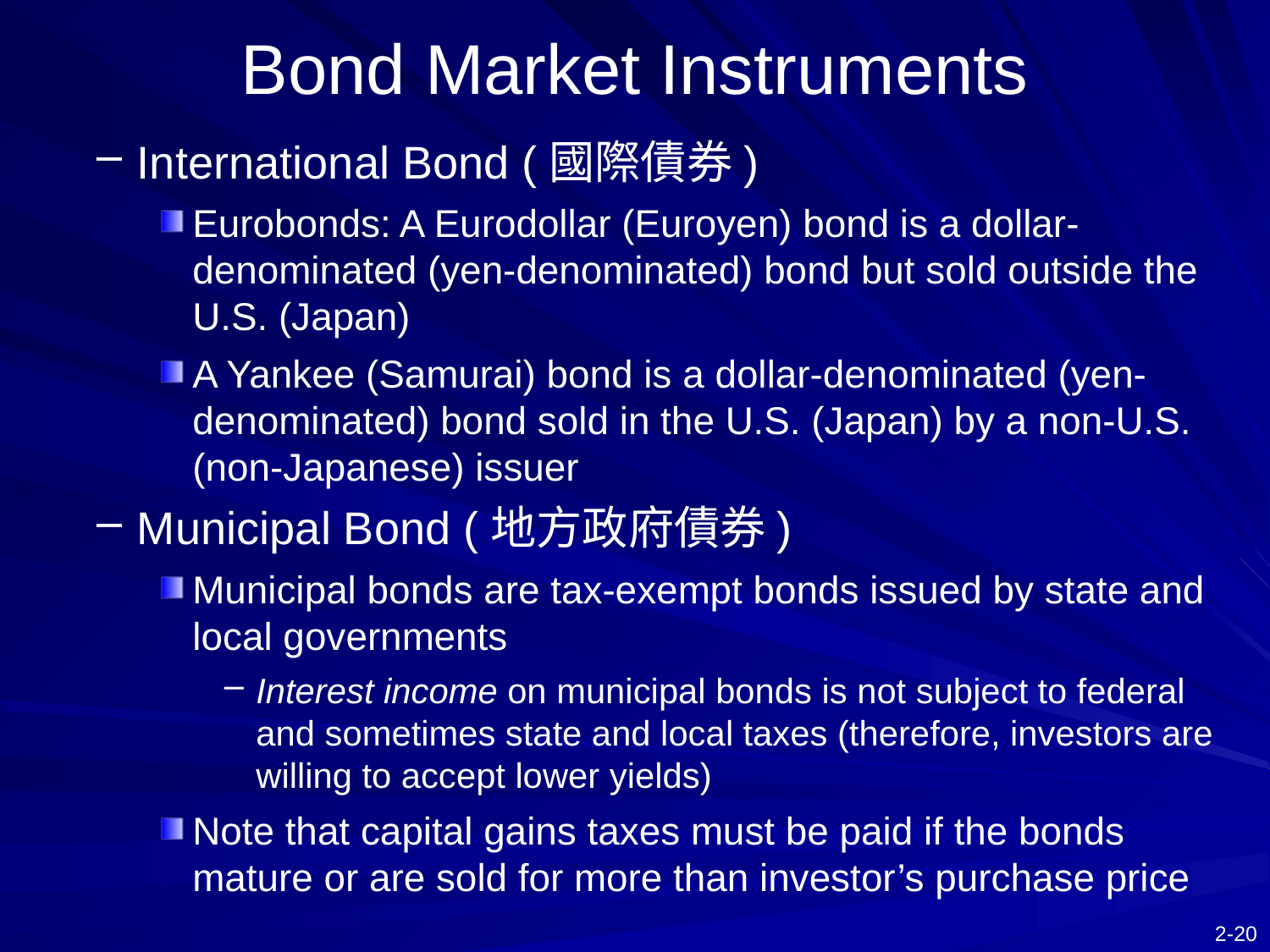

# Bond Market Instruments
International Bond (國際債券)
Eurobonds: A Eurodollar (Euroyen) bond is a dollar-denominated (yen-denominated) bond but sold outside the U.S. (Japan)
A Yankee (Samurai) bond is a dollar-denominated (yen-denominated) bond sold in the U.S. (Japan) by a non-U.S. (non-Japanese) issuer
Municipal Bond (地方政府債券)
Municipal bonds are tax-exempt bonds issued by state and local governments
Interest income on municipal bonds is not subject to federal and sometimes state and local taxes (therefore, investors are willing to accept lower yields)
Note that capital gains taxes must be paid if the bonds mature or are sold for more than investor’s purchase price